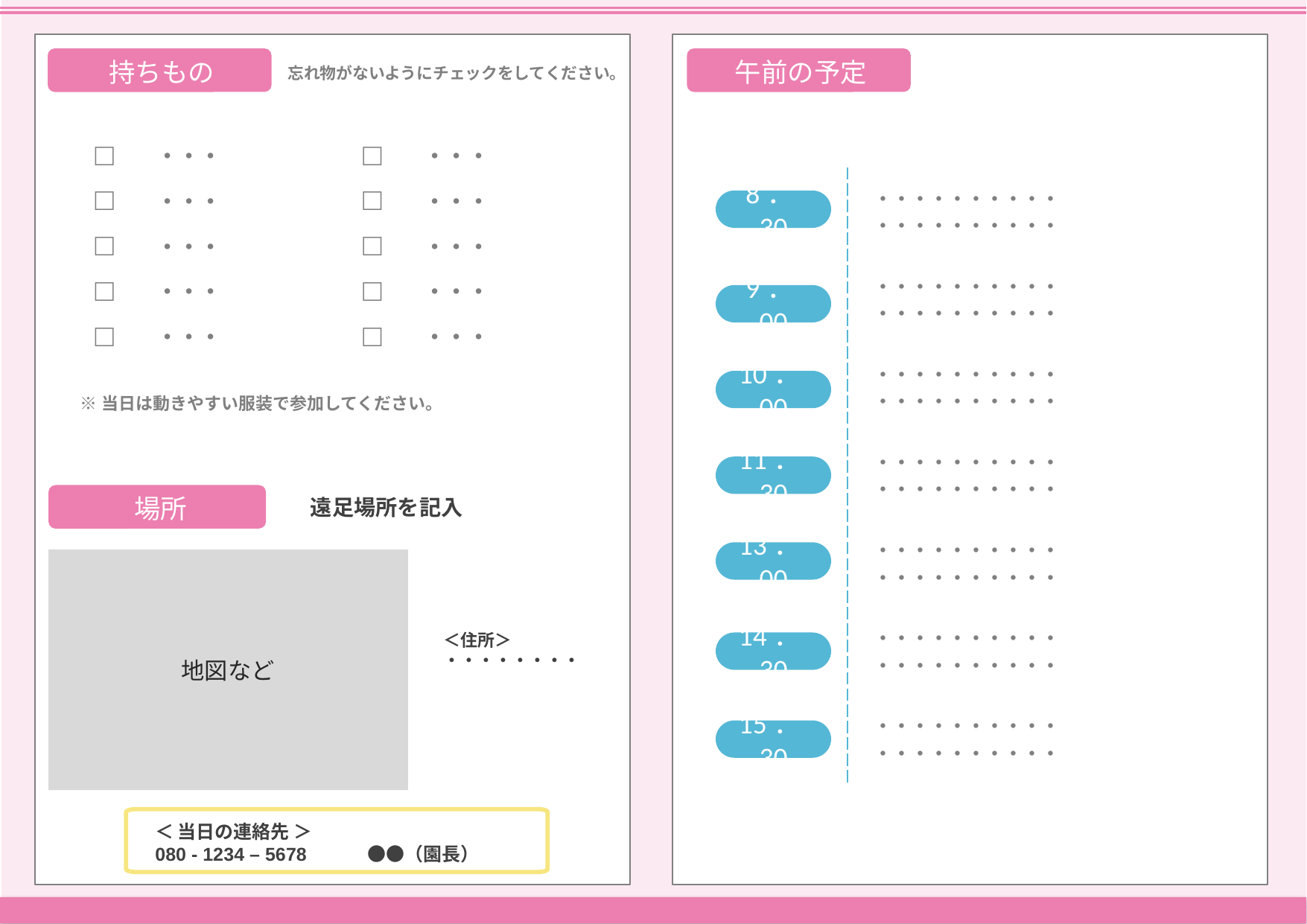

持ちもの

午前の予定
忘れ物がないようにチェックをしてください。
| □ | ・・・ | □ | ・・・ |
| --- | --- | --- | --- |
| □ | ・・・ | □ | ・・・ |
| □ | ・・・ | □ | ・・・ |
| □ | ・・・ | □ | ・・・ |
| □ | ・・・ | □ | ・・・ |
|  | ・・・・・・・・・・ 　・・・・・・・・・・ |
| --- | --- |
|  | ・・・・・・・・・・ 　・・・・・・・・・・ |
|  | ・・・・・・・・・・ 　・・・・・・・・・・ |
|  | ・・・・・・・・・・ 　・・・・・・・・・・ |
|  | ・・・・・・・・・・ 　・・・・・・・・・・ |
|  | ・・・・・・・・・・ 　・・・・・・・・・・ |
|  | ・・・・・・・・・・ 　・・・・・・・・・・ |
8：30
9：00
10：00
※当日は動きやすい服装で参加してください。
11：30

場所
遠足場所を記入
13：00
地図など
＜住所＞
・・・・・・・・
14：30
15：30

＜ 当日の連絡先 ＞
080 - 1234 – 5678　　　●●（園長）